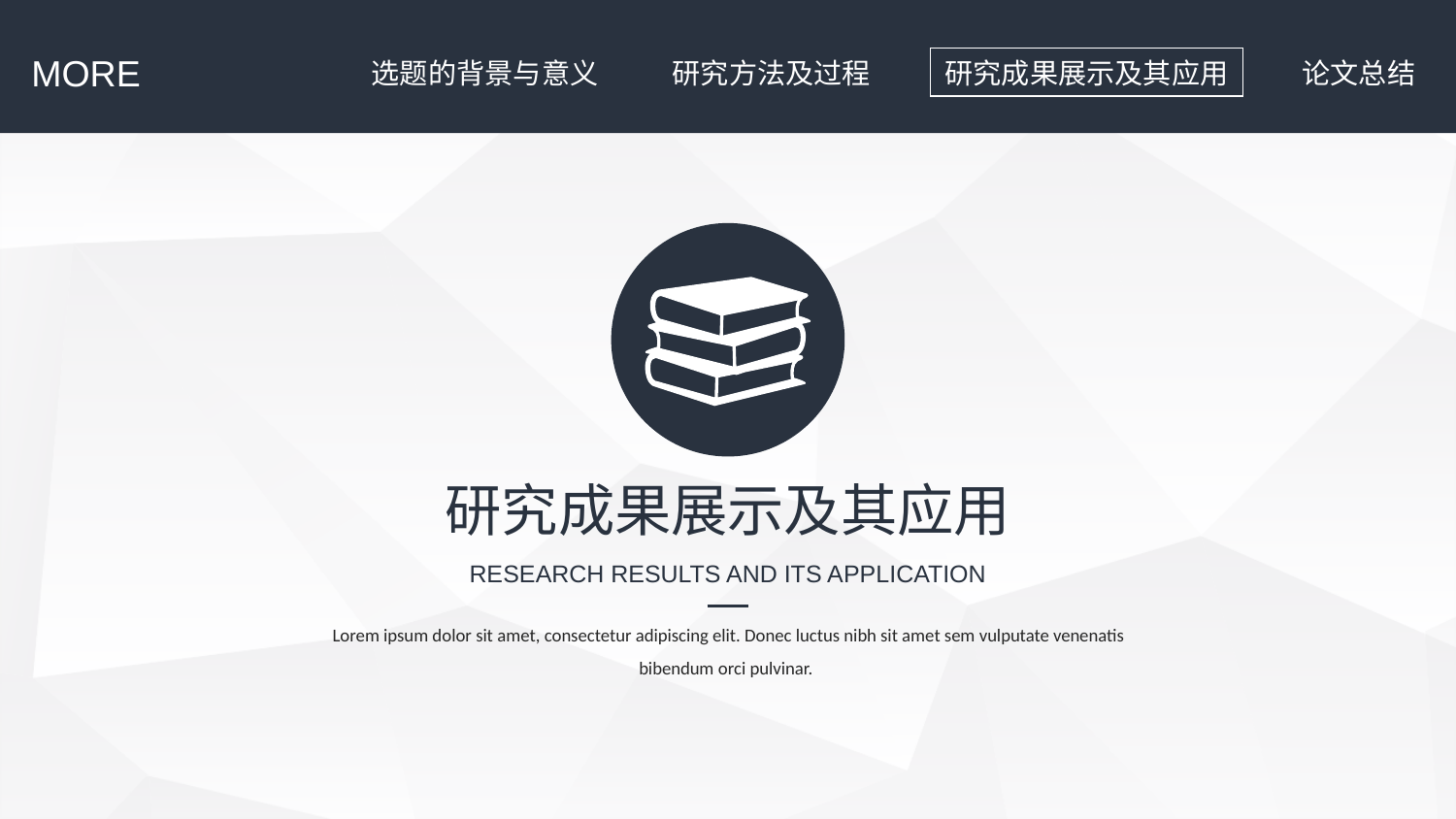

MORE
论文总结
选题的背景与意义
研究方法及过程
研究成果展示及其应用

研究成果展示及其应用
RESEARCH RESULTS AND ITS APPLICATION
Lorem ipsum dolor sit amet, consectetur adipiscing elit. Donec luctus nibh sit amet sem vulputate venenatis bibendum orci pulvinar.